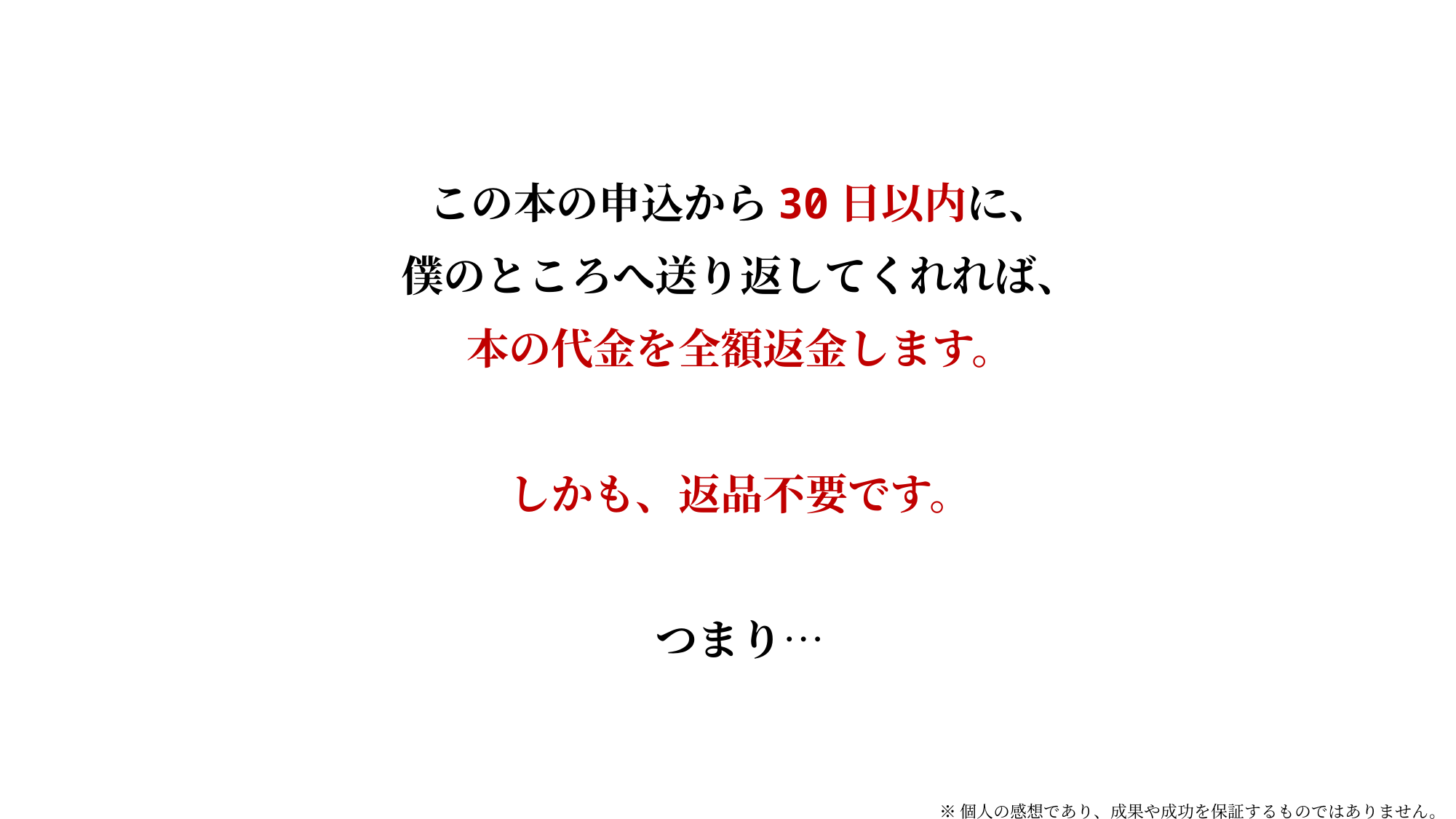

この本の申込から30日以内に、
僕のところへ送り返してくれれば、
本の代金を全額返金します。

しかも、返品不要です。

つまり…
※個人の感想であり、成果や成功を保証するものではありません。